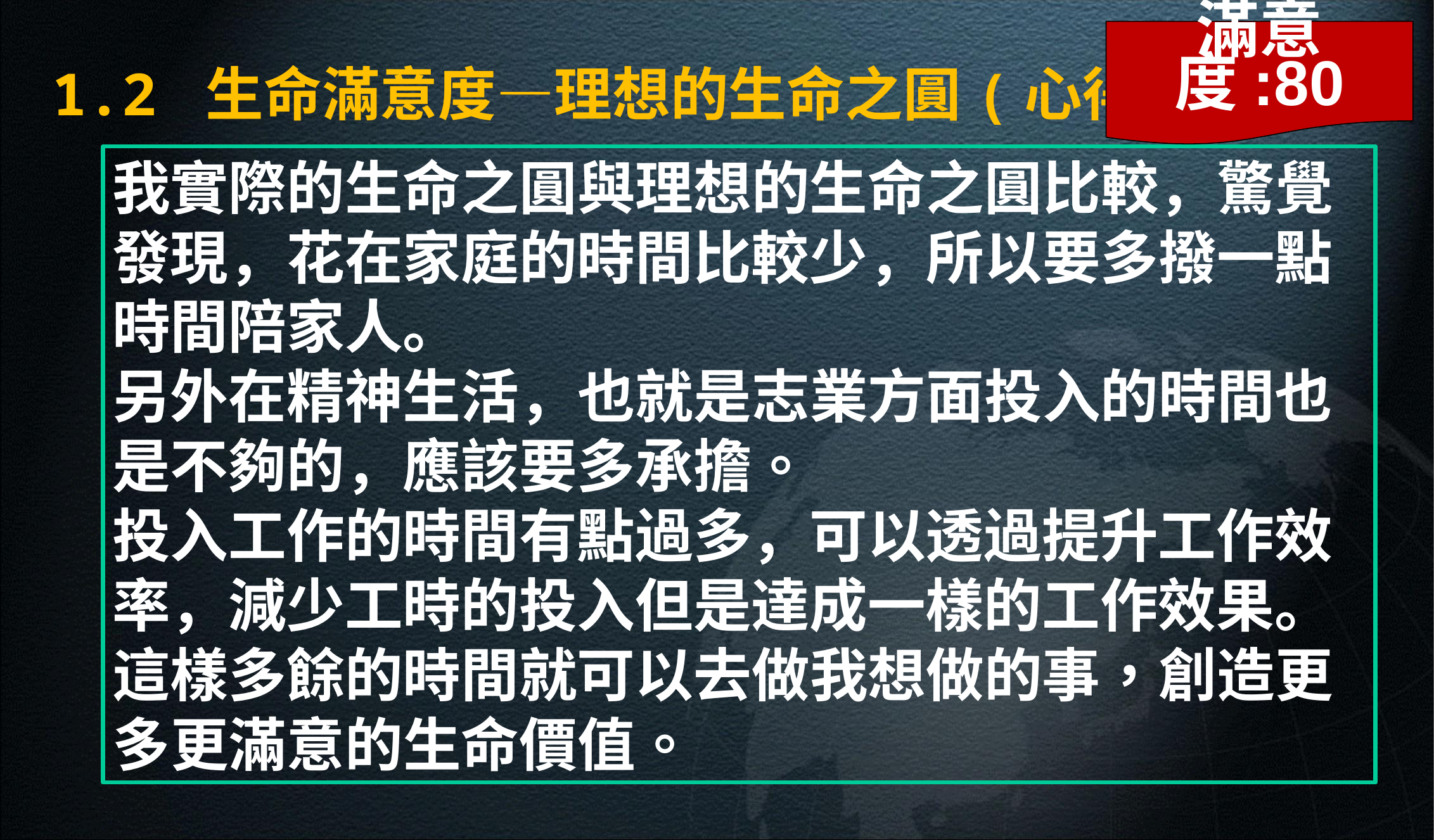

滿意度:80
1.2 生命滿意度—理想的生命之圓(心得)
我實際的生命之圓與理想的生命之圓比較，驚覺發現，花在家庭的時間比較少，所以要多撥一點時間陪家人。
另外在精神生活，也就是志業方面投入的時間也是不夠的，應該要多承擔。
投入工作的時間有點過多，可以透過提升工作效率，減少工時的投入但是達成一樣的工作效果。這樣多餘的時間就可以去做我想做的事，創造更多更滿意的生命價值。